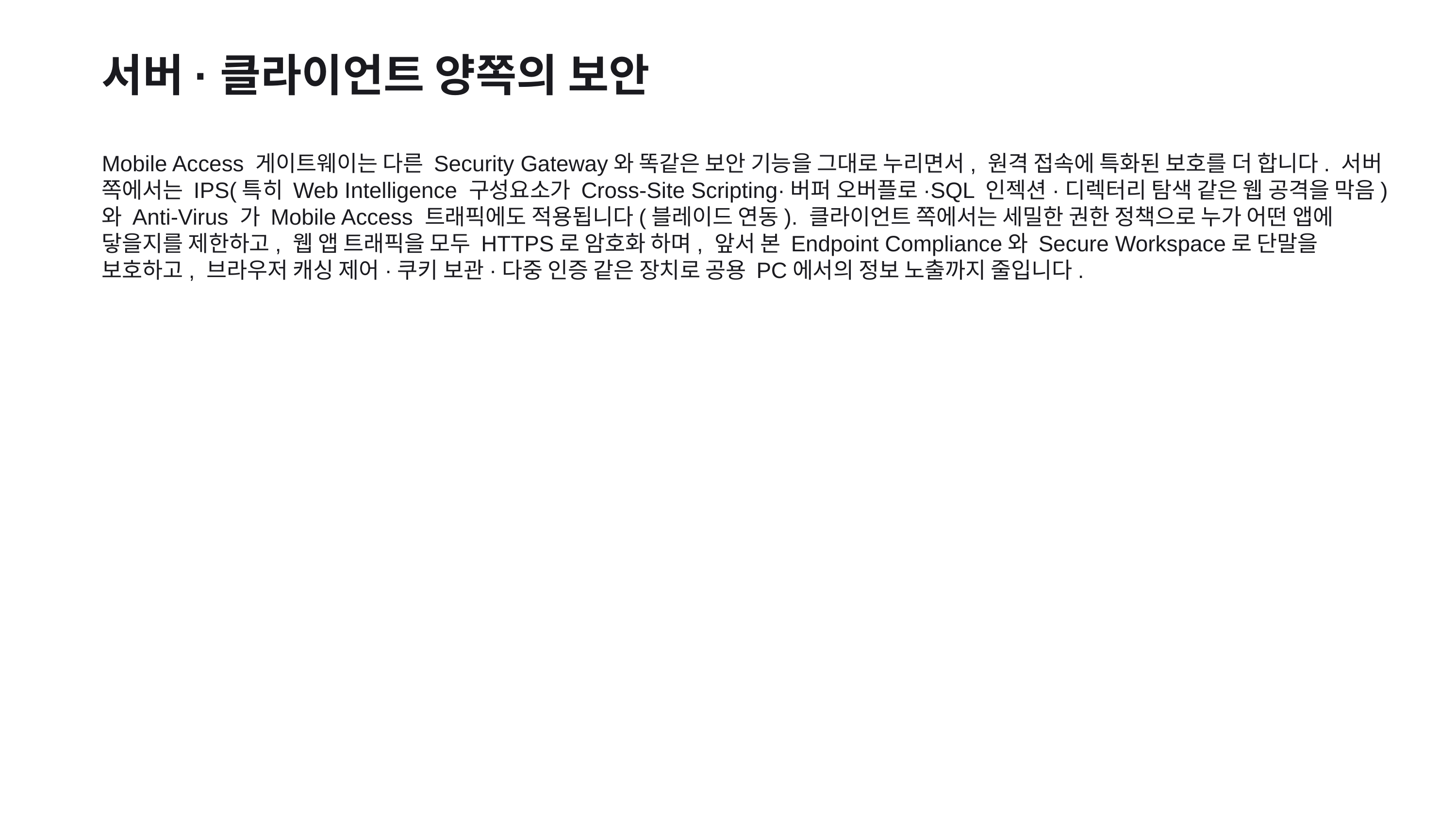

서버·클라이언트 양쪽의 보안
Mobile Access 게이트웨이는 다른 Security Gateway와 똑같은 보안 기능을 그대로 누리면서, 원격 접속에 특화된 보호를 더 합니다. 서버 쪽에서는 IPS(특히 Web Intelligence 구성요소가 Cross-Site Scripting·버퍼 오버플로·SQL 인젝션·디렉터리 탐색 같은 웹 공격을 막음)와 Anti-Virus 가 Mobile Access 트래픽에도 적용됩니다(블레이드 연동). 클라이언트 쪽에서는 세밀한 권한 정책으로 누가 어떤 앱에 닿을지를 제한하고, 웹 앱 트래픽을 모두 HTTPS로 암호화 하며, 앞서 본 Endpoint Compliance와 Secure Workspace로 단말을 보호하고, 브라우저 캐싱 제어·쿠키 보관·다중 인증 같은 장치로 공용 PC에서의 정보 노출까지 줄입니다.